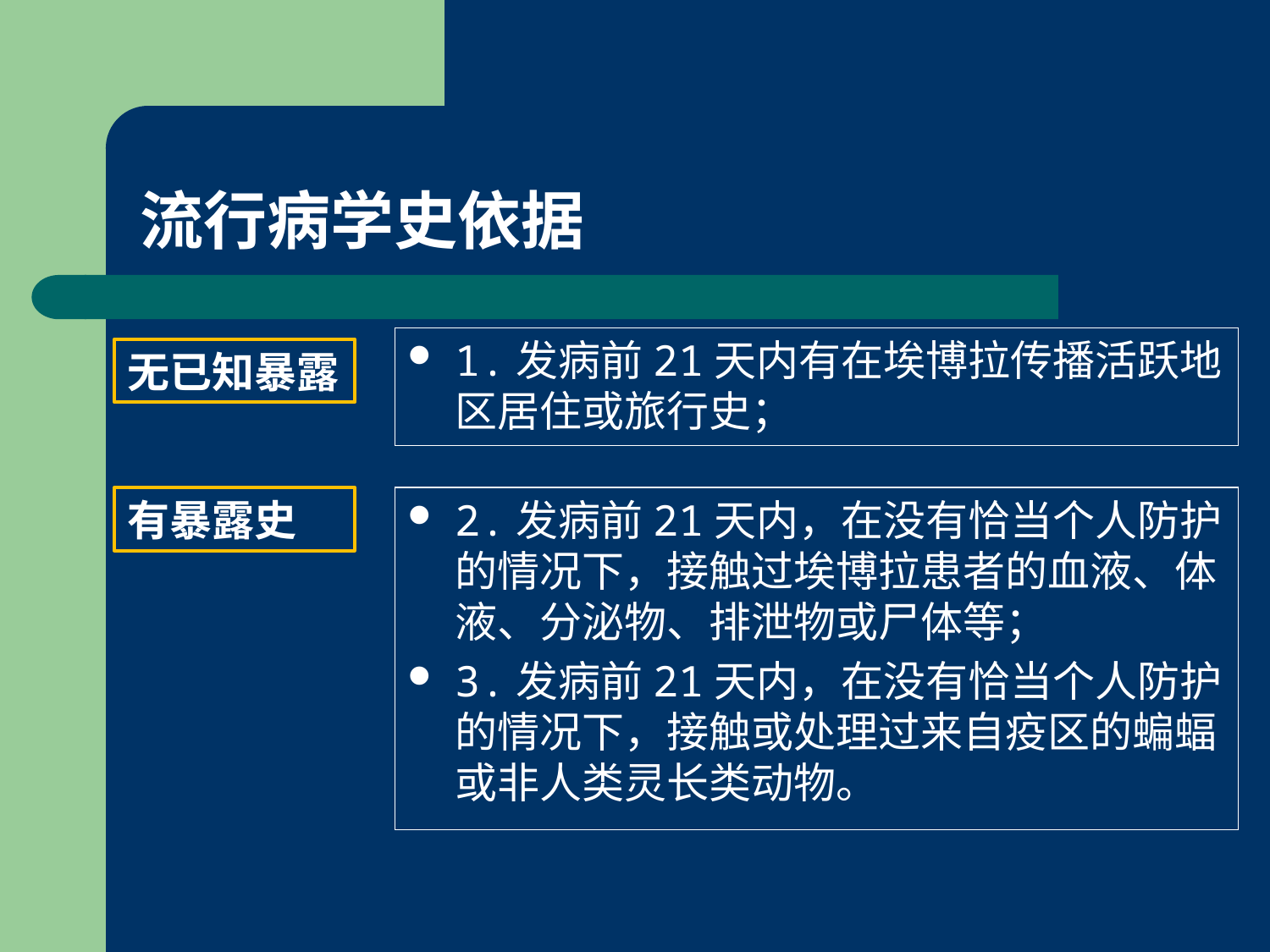

# 流行病学史依据
1.发病前21天内有在埃博拉传播活跃地区居住或旅行史；
无已知暴露
有暴露史
2.发病前21天内，在没有恰当个人防护的情况下，接触过埃博拉患者的血液、体液、分泌物、排泄物或尸体等；
3.发病前21天内，在没有恰当个人防护的情况下，接触或处理过来自疫区的蝙蝠或非人类灵长类动物。